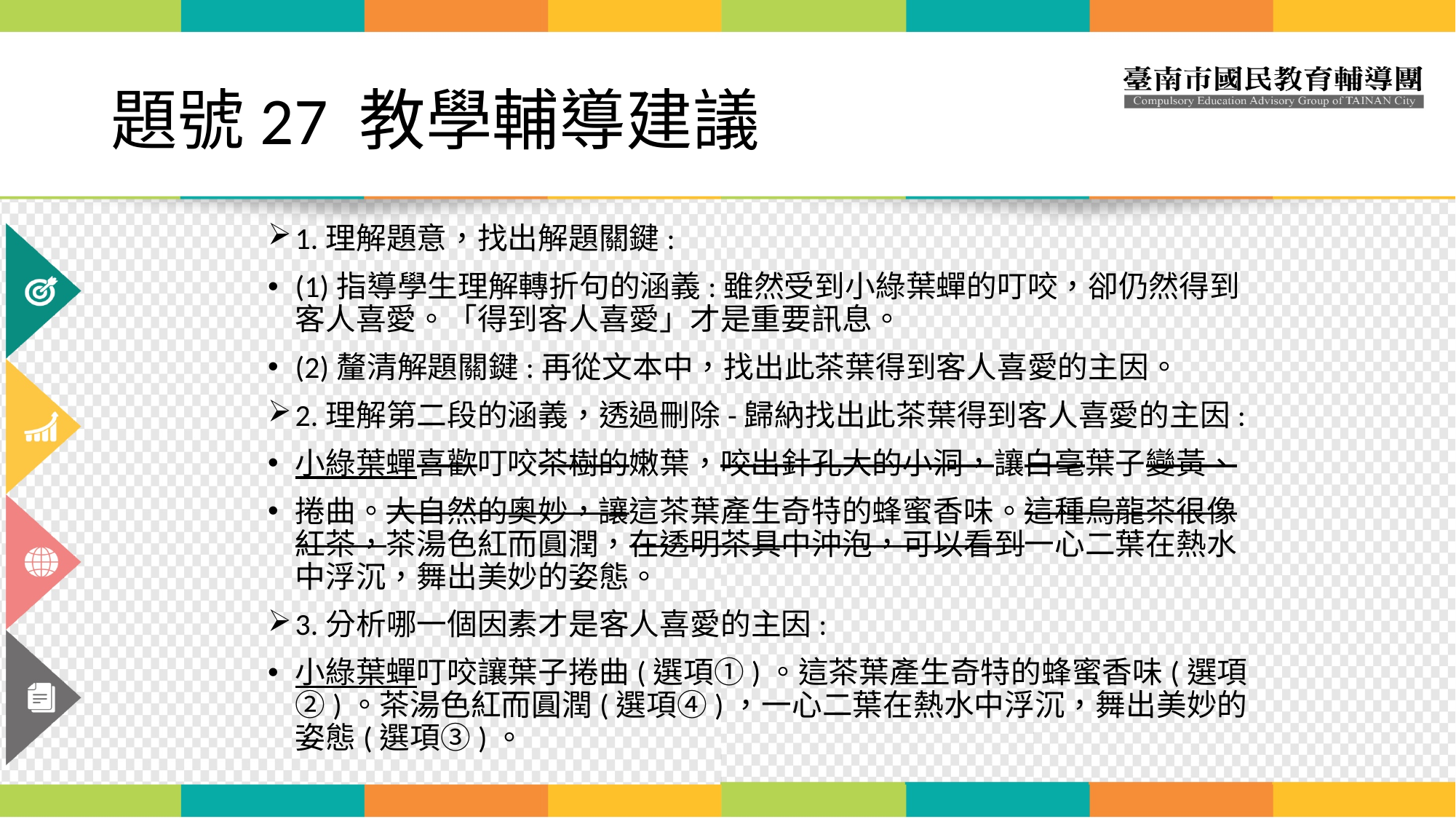

# 題號27 教學輔導建議
1.理解題意，找出解題關鍵:
(1)指導學生理解轉折句的涵義:雖然受到小綠葉蟬的叮咬，卻仍然得到客人喜愛。「得到客人喜愛」才是重要訊息。
(2)釐清解題關鍵:再從文本中，找出此茶葉得到客人喜愛的主因。
2.理解第二段的涵義，透過刪除-歸納找出此茶葉得到客人喜愛的主因:
小綠葉蟬喜歡叮咬茶樹的嫩葉，咬出針孔大的小洞，讓白毫葉子變黃、
捲曲。大自然的奧妙，讓這茶葉產生奇特的蜂蜜香味。這種烏龍茶很像紅茶，茶湯色紅而圓潤，在透明茶具中沖泡，可以看到一心二葉在熱水中浮沉，舞出美妙的姿態。
3.分析哪一個因素才是客人喜愛的主因:
小綠葉蟬叮咬讓葉子捲曲(選項①)。這茶葉產生奇特的蜂蜜香味(選項②)。茶湯色紅而圓潤(選項④)，一心二葉在熱水中浮沉，舞出美妙的姿態(選項③)。